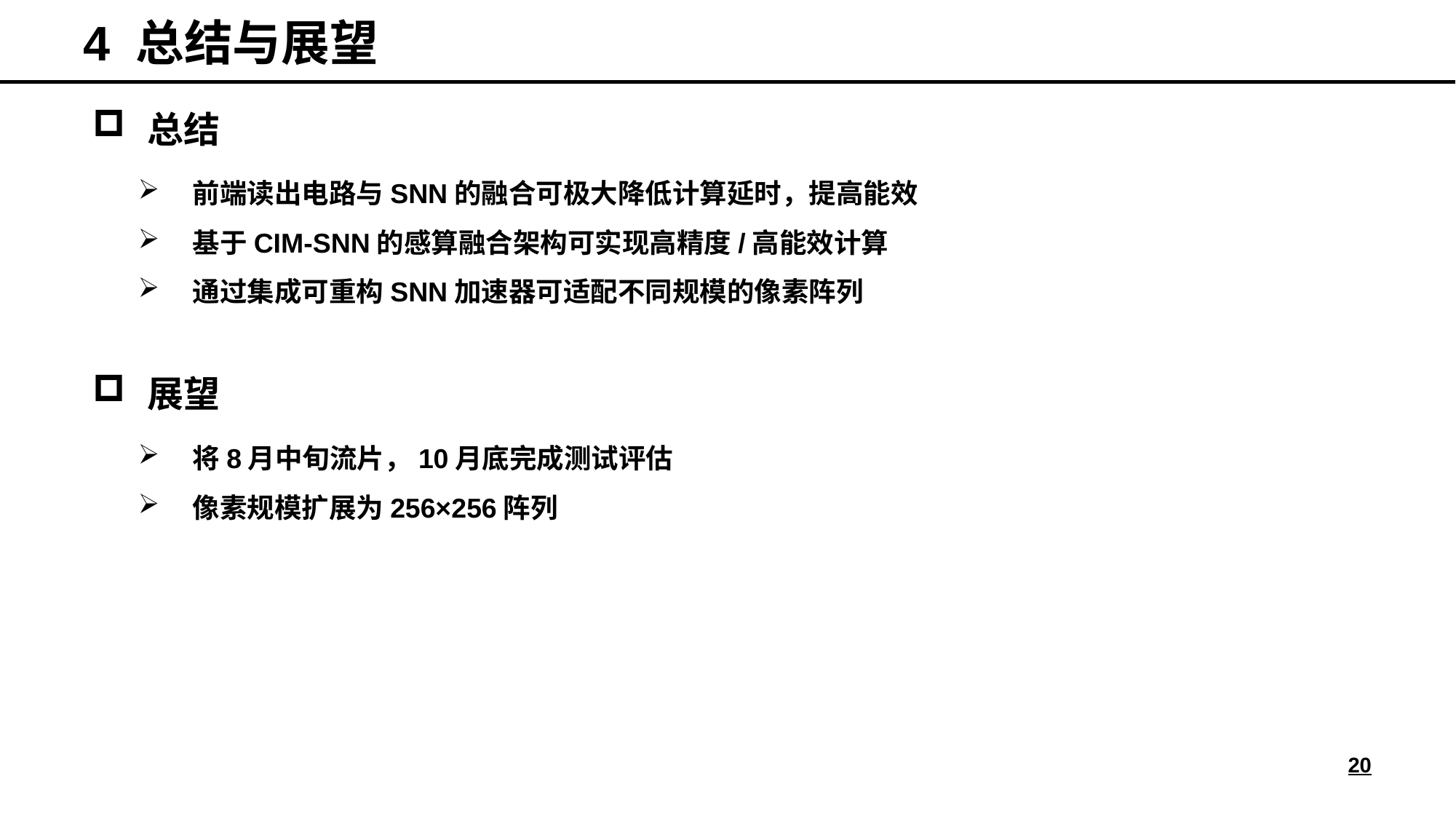

# 4 总结与展望
总结
前端读出电路与SNN的融合可极大降低计算延时，提高能效
基于CIM-SNN的感算融合架构可实现高精度/高能效计算
通过集成可重构SNN加速器可适配不同规模的像素阵列
展望
将8月中旬流片，10月底完成测试评估
像素规模扩展为256×256阵列
20